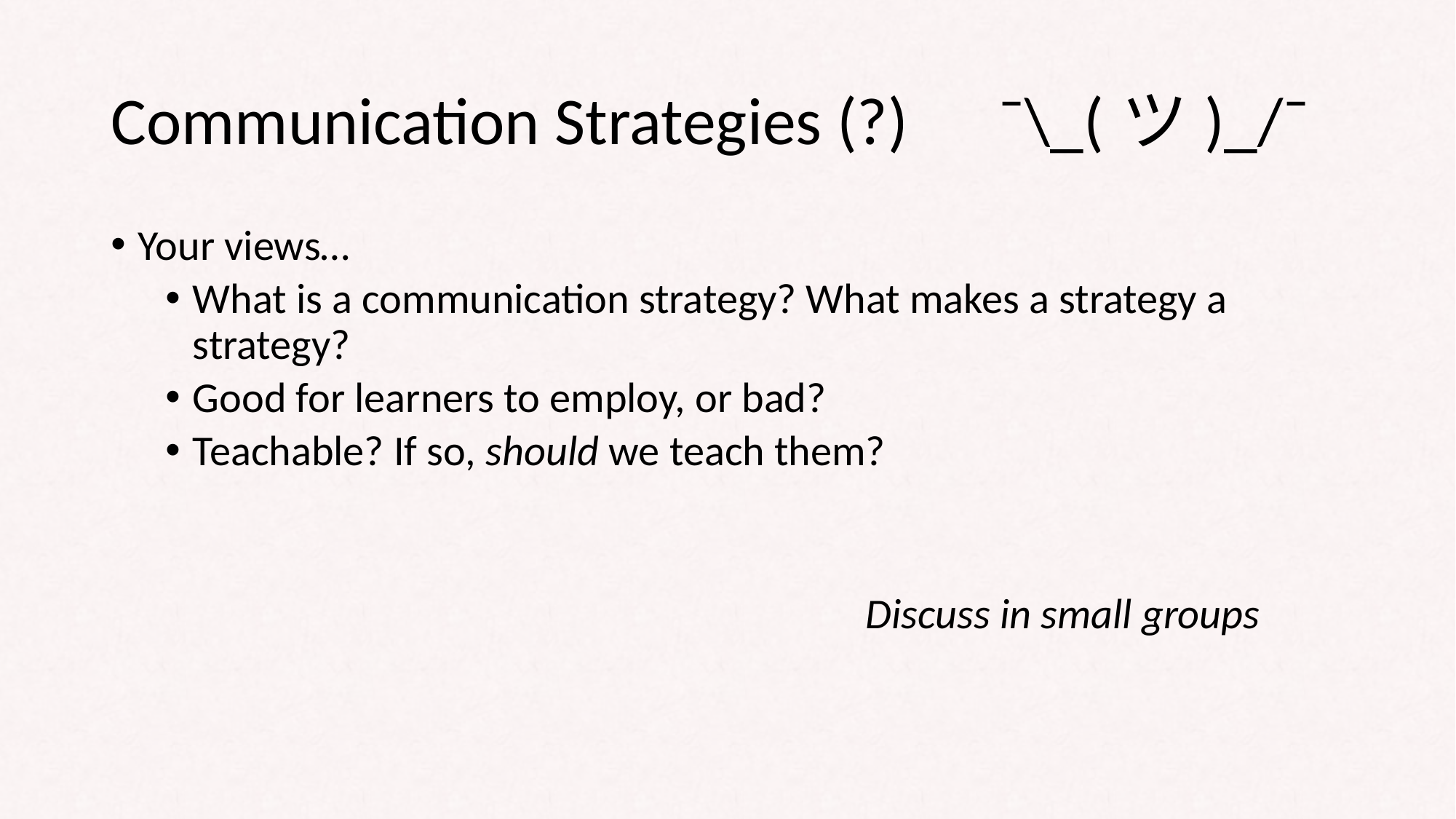

# Communication Strategies (?)      ¯\_(ツ)_/¯
Your views…
What is a communication strategy? What makes a strategy a strategy?
Good for learners to employ, or bad?
Teachable? If so, should we teach them?
Discuss in small groups